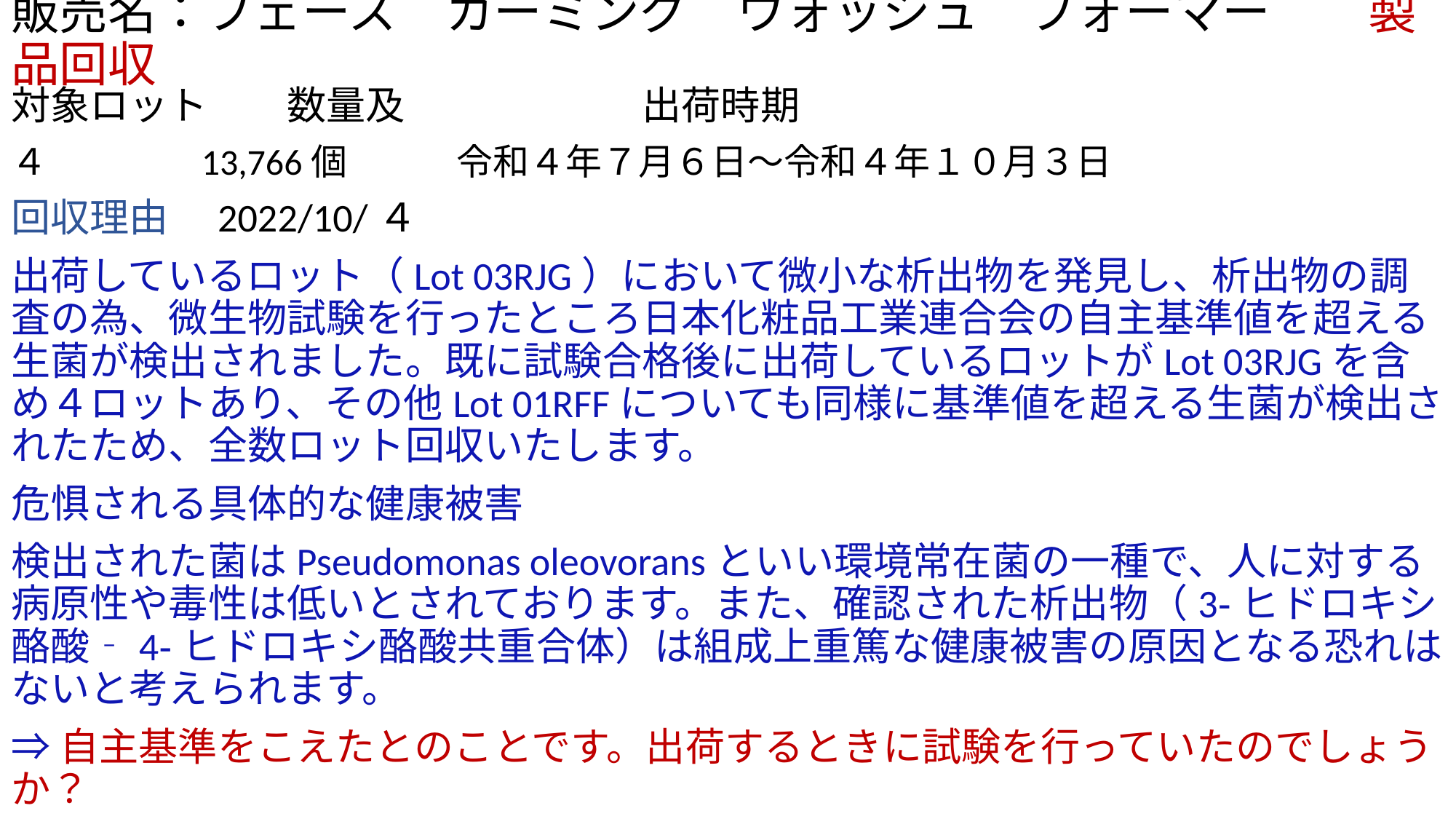

# 販売名：フェース　カーミング　ウォッシュ　フォーマー　　製品回収
対象ロット　　数量及　　　　　　出荷時期
４　　　　13,766個　　　令和４年７月６日～令和４年１０月３日
回収理由　2022/10/４
出荷しているロット（Lot 03RJG）において微小な析出物を発見し、析出物の調査の為、微生物試験を行ったところ日本化粧品工業連合会の自主基準値を超える生菌が検出されました。既に試験合格後に出荷しているロットがLot 03RJGを含め４ロットあり、その他Lot 01RFFについても同様に基準値を超える生菌が検出されたため、全数ロット回収いたします。
危惧される具体的な健康被害
検出された菌はPseudomonas oleovoransといい環境常在菌の一種で、人に対する病原性や毒性は低いとされております。また、確認された析出物（3‐ヒドロキシ酪酸‐4‐ヒドロキシ酪酸共重合体）は組成上重篤な健康被害の原因となる恐れはないと考えられます。
⇒自主基準をこえたとのことです。出荷するときに試験を行っていたのでしょうか？
また防菌防黴効果は設計段階でみていなかったのでしょうか？